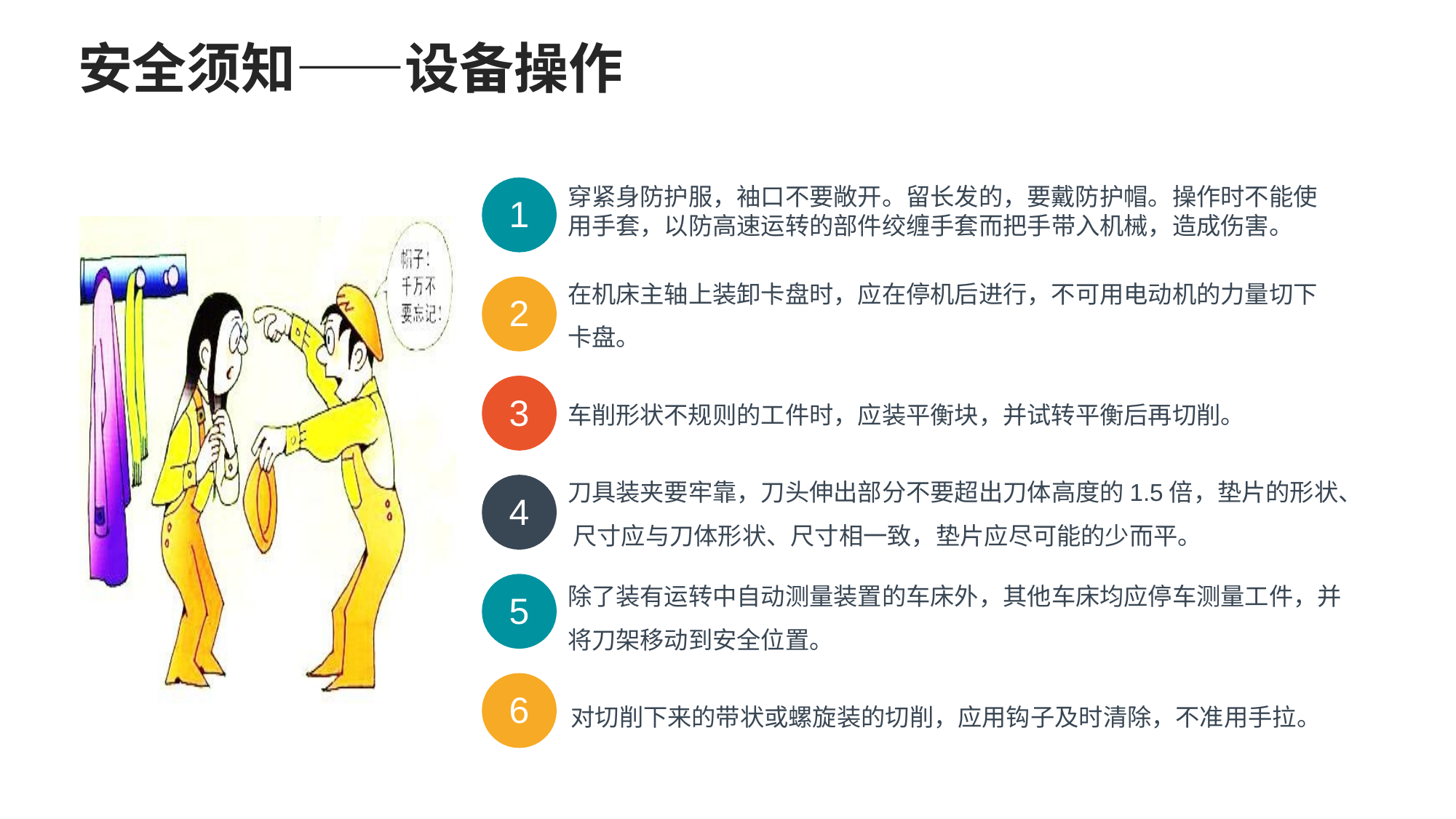

# 安全须知——设备操作

穿紧身防护服，袖口不要敞开。留长发的，要戴防护帽。操作时不能使
1
用手套，以防高速运转的部件绞缠手套而把手带入机械，造成伤害。

在机床主轴上装卸卡盘时，应在停机后进行，不可用电动机的力量切下 卡盘。

2

3
车削形状不规则的工件时，应装平衡块，并试转平衡后再切削。
刀具装夹要牢靠，刀头伸出部分不要超出刀体高度的1.5倍，垫片的形状、 尺寸应与刀体形状、尺寸相一致，垫片应尽可能的少而平。

4
除了装有运转中自动测量装置的车床外，其他车床均应停车测量工件，并 将刀架移动到安全位置。

5

6
对切削下来的带状或螺旋装的切削，应用钩子及时清除，不准用手拉。